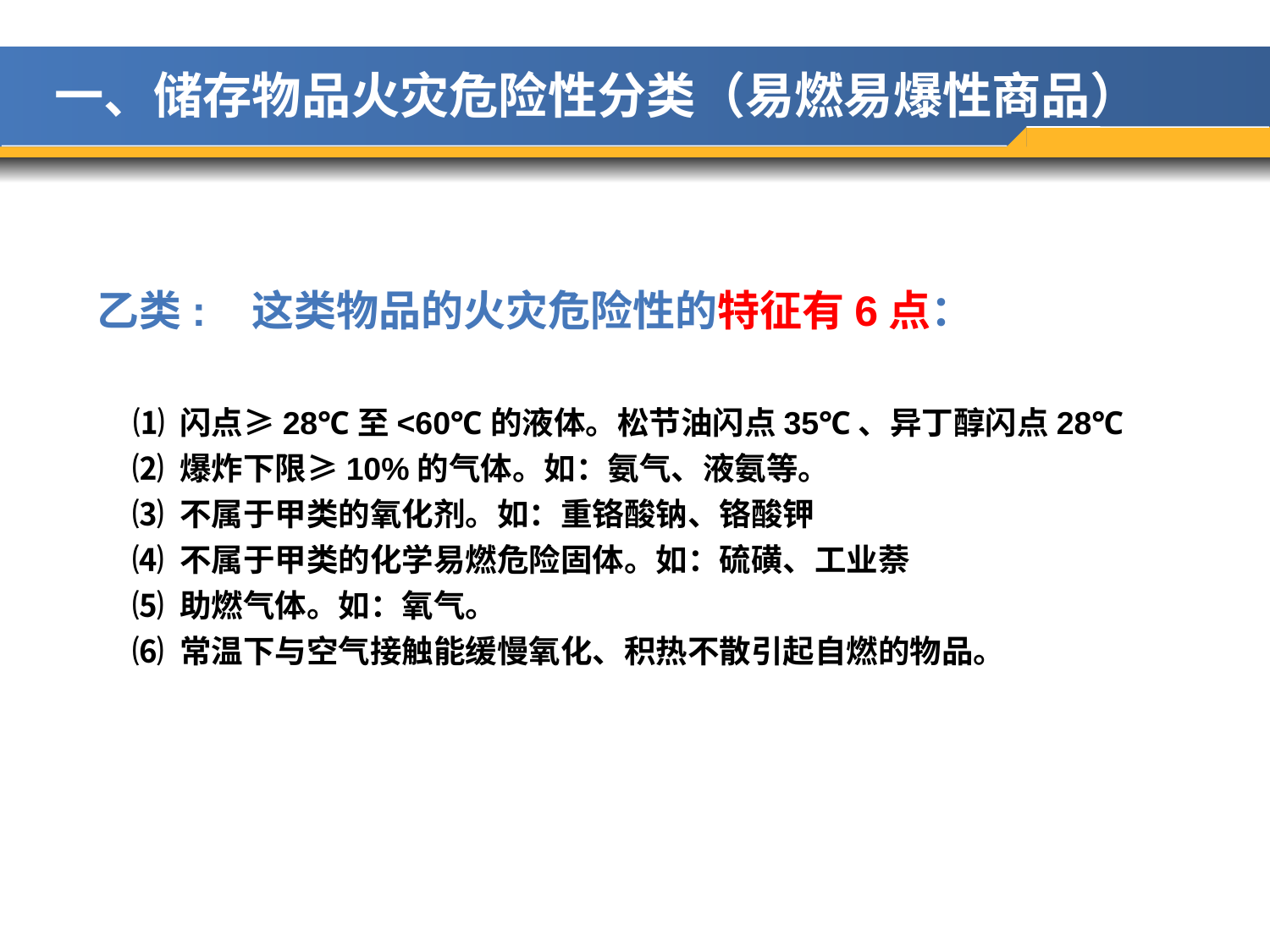

一、储存物品火灾危险性分类（易燃易爆性商品）

乙类:   这类物品的火灾危险性的特征有6点：

     ⑴ 闪点≥28℃至<60℃的液体。松节油闪点35℃、异丁醇闪点28℃
     ⑵ 爆炸下限≥10%的气体。如：氨气、液氨等。
     ⑶ 不属于甲类的氧化剂。如：重铬酸钠、铬酸钾
     ⑷ 不属于甲类的化学易燃危险固体。如：硫磺、工业萘
     ⑸ 助燃气体。如：氧气。
     ⑹ 常温下与空气接触能缓慢氧化、积热不散引起自燃的物品。